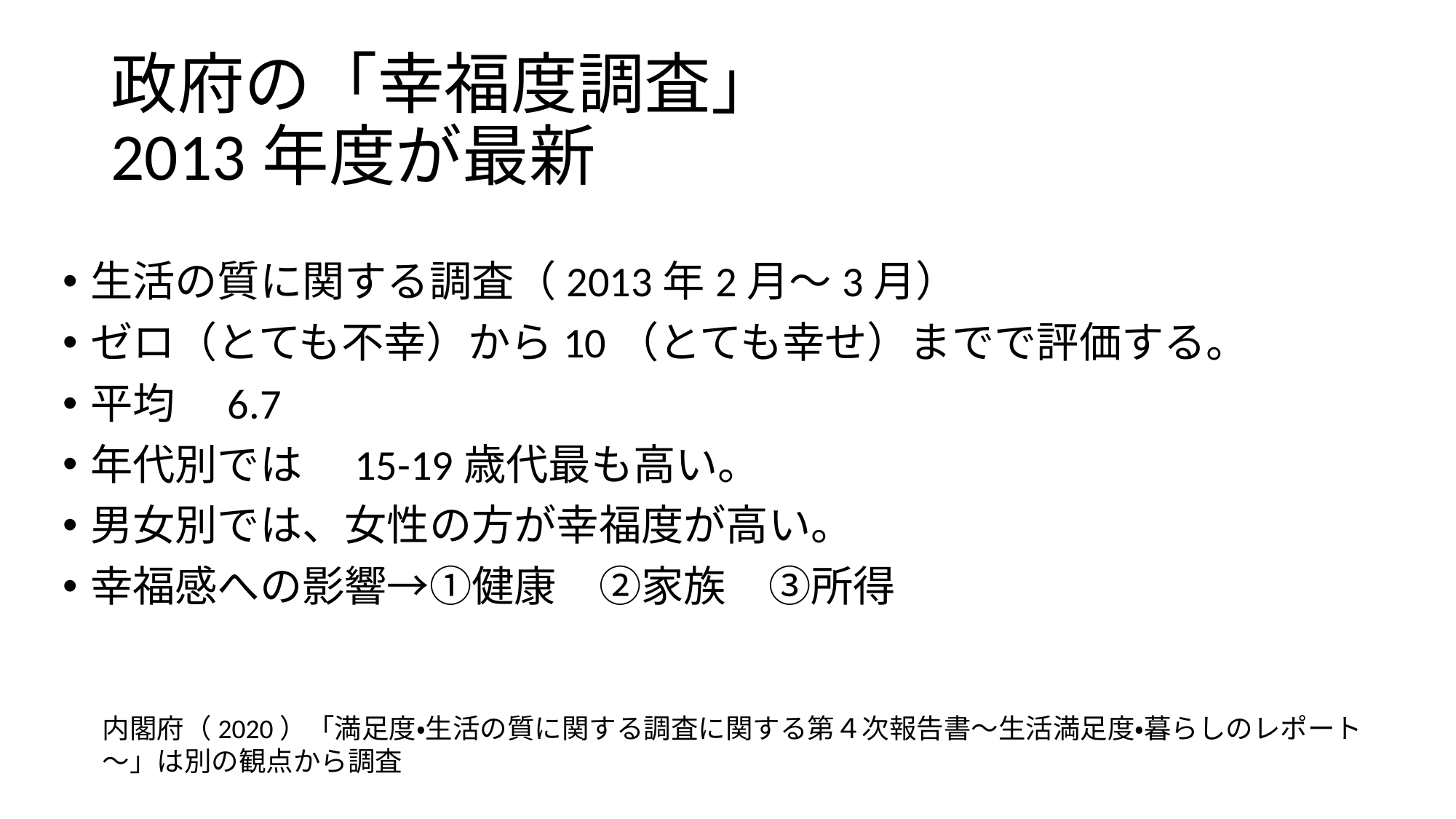

# 政府の「幸福度調査」 2013年度が最新
生活の質に関する調査（2013年2月〜3月）
ゼロ（とても不幸）から10（とても幸せ）までで評価する。
平均　6.7
年代別では　15-19歳代最も高い。
男女別では、女性の方が幸福度が高い。
幸福感への影響→①健康　②家族　③所得
内閣府（2020）「満足度・生活の質に関する調査に関する第４次報告書～生活満足度・暮らしのレポート～」は別の観点から調査